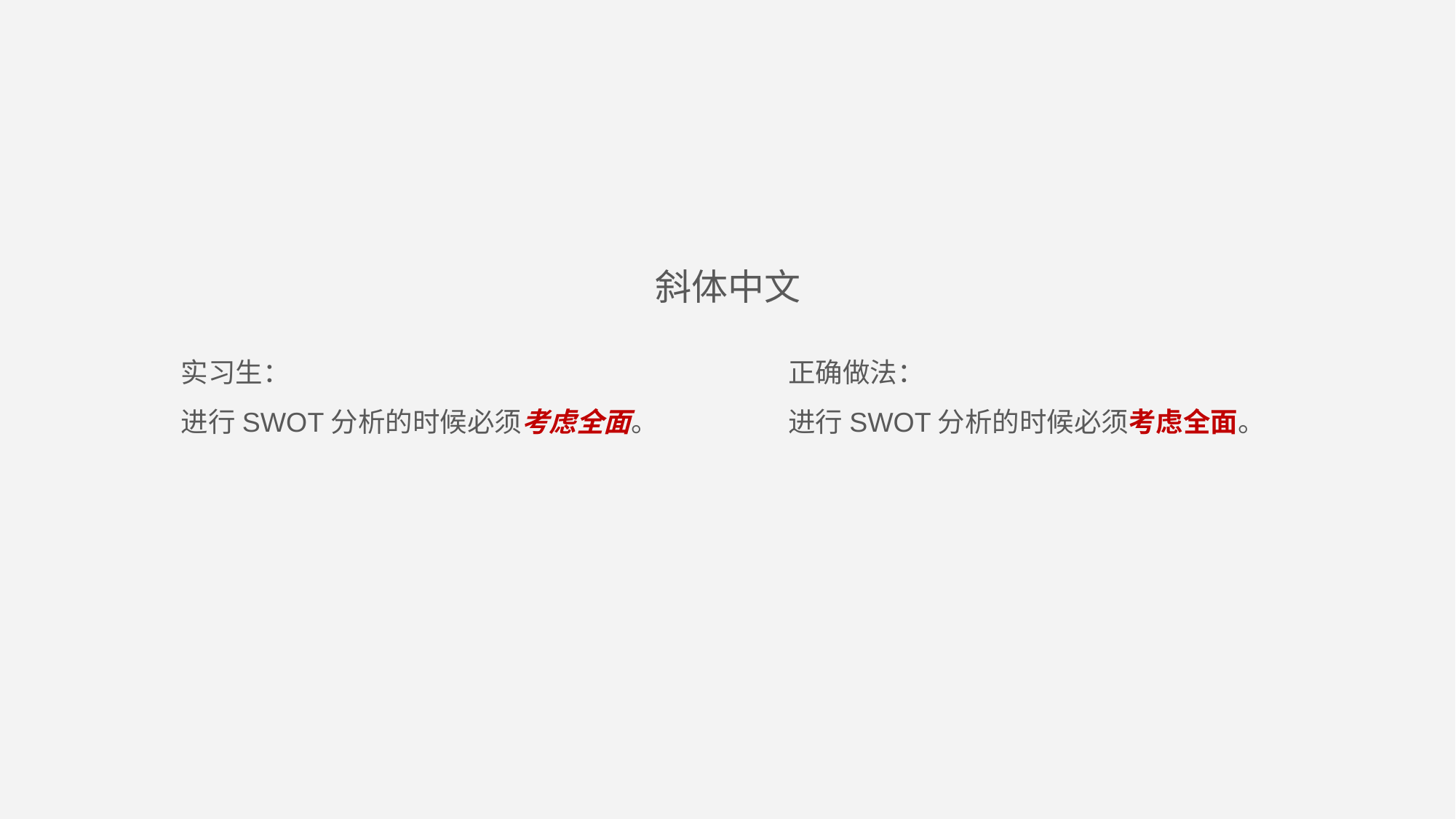

斜体中文
实习生：
进行SWOT分析的时候必须考虑全面。
正确做法：
进行SWOT分析的时候必须考虑全面。